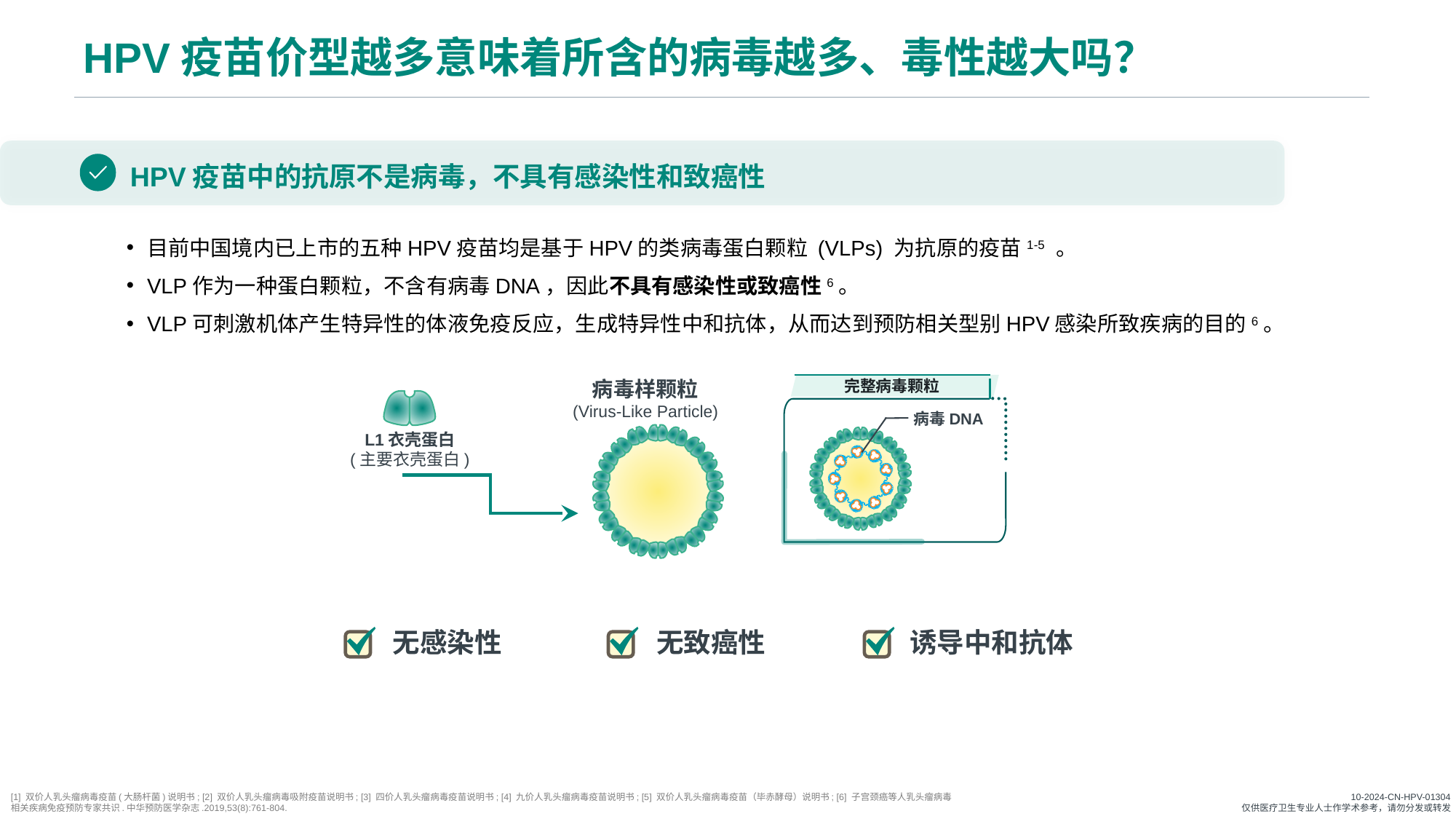

# HPV疫苗价型越多意味着所含的病毒越多、毒性越大吗？

HPV疫苗中的抗原不是病毒，不具有感染性和致癌性

目前中国境内已上市的五种HPV疫苗均是基于HPV的类病毒蛋白颗粒 (VLPs) 为抗原的疫苗1-5 。
VLP作为一种蛋白颗粒，不含有病毒DNA，因此不具有感染性或致癌性6。
VLP可刺激机体产生特异性的体液免疫反应，生成特异性中和抗体，从而达到预防相关型别HPV感染所致疾病的目的6。
完整病毒颗粒

病毒样颗粒
(Virus-Like Particle)

病毒DNA

L1衣壳蛋白
(主要衣壳蛋白)
无感染性
无致癌性
诱导中和抗体

[1] 双价人乳头瘤病毒疫苗(大肠杆菌)说明书; [2] 双价人乳头瘤病毒吸附疫苗说明书; [3] 四价人乳头瘤病毒疫苗说明书; [4] 九价人乳头瘤病毒疫苗说明书; [5] 双价人乳头瘤病毒疫苗（毕赤酵母）说明书; [6] 子宫颈癌等人乳头瘤病毒相关疾病免疫预防专家共识.中华预防医学杂志.2019,53(8):761-804.